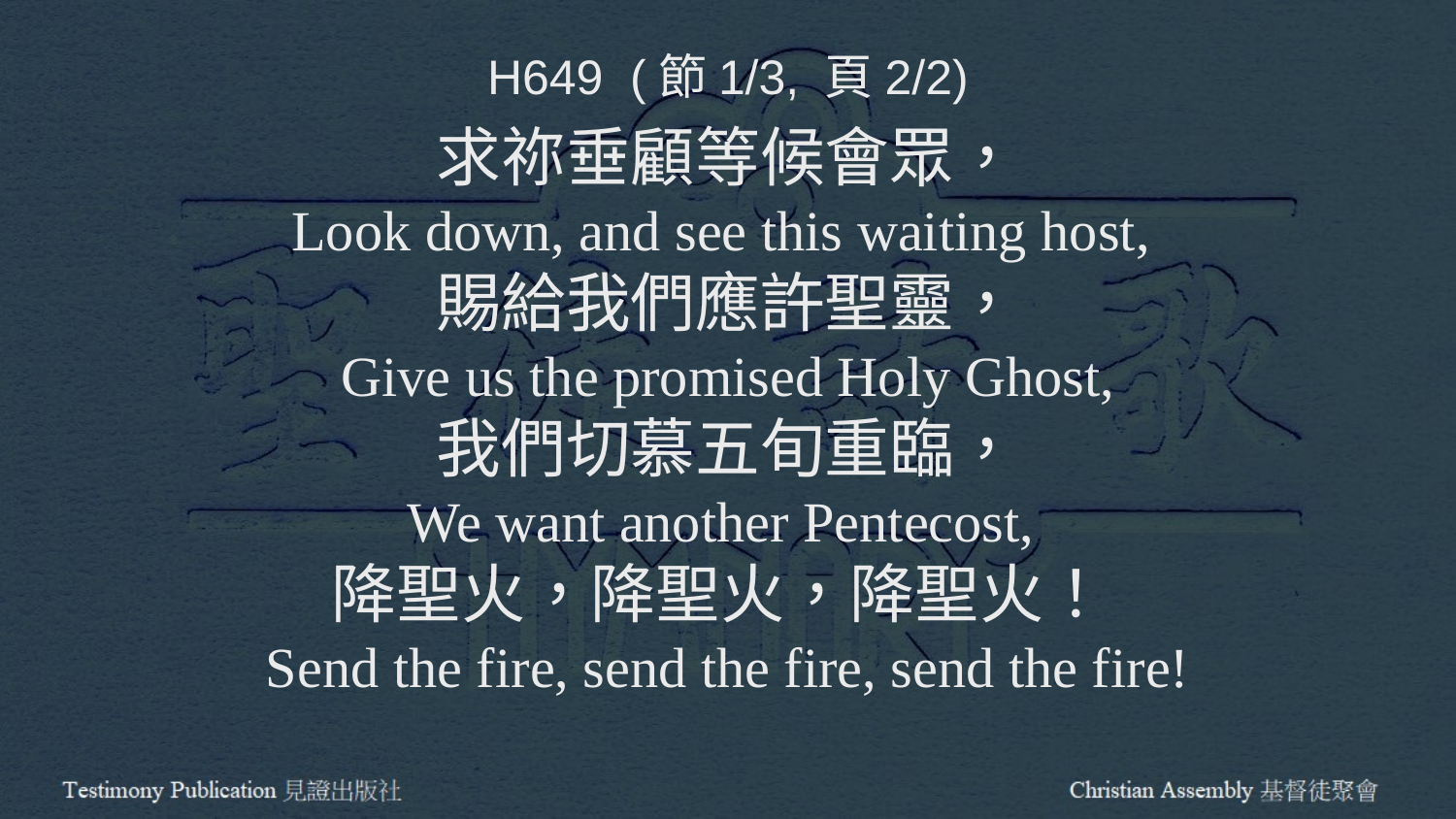

H649  (節1/3, 頁2/2)
求祢垂顧等候會眾，
Look down, and see this waiting host,
賜給我們應許聖靈，
Give us the promised Holy Ghost,
我們切慕五旬重臨，
We want another Pentecost,
降聖火，降聖火，降聖火！
Send the fire, send the fire, send the fire!